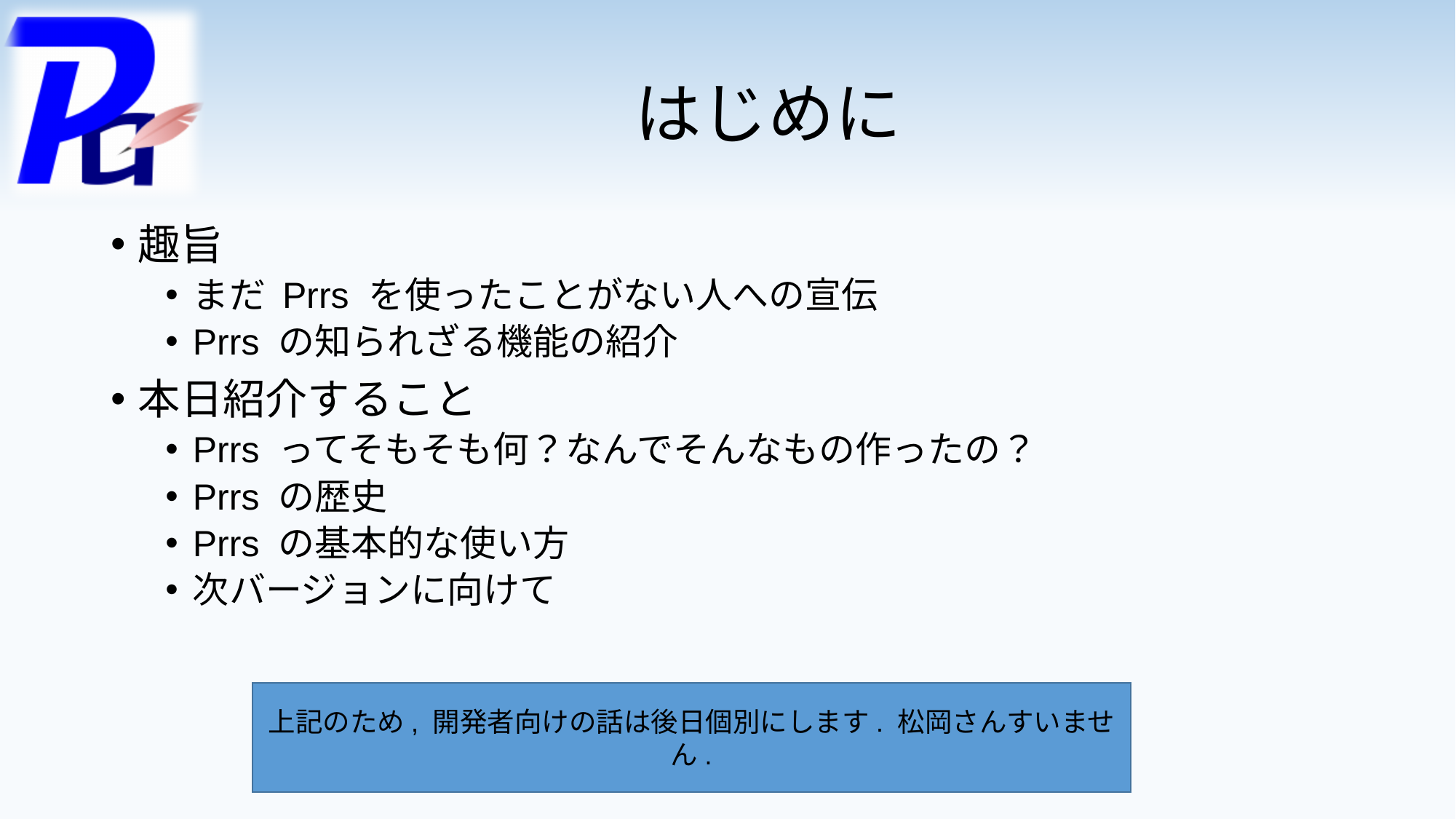

# はじめに
趣旨
まだ Prrs を使ったことがない人への宣伝
Prrs の知られざる機能の紹介
本日紹介すること
Prrs ってそもそも何？なんでそんなもの作ったの？
Prrs の歴史
Prrs の基本的な使い方
次バージョンに向けて
上記のため, 開発者向けの話は後日個別にします. 松岡さんすいません.